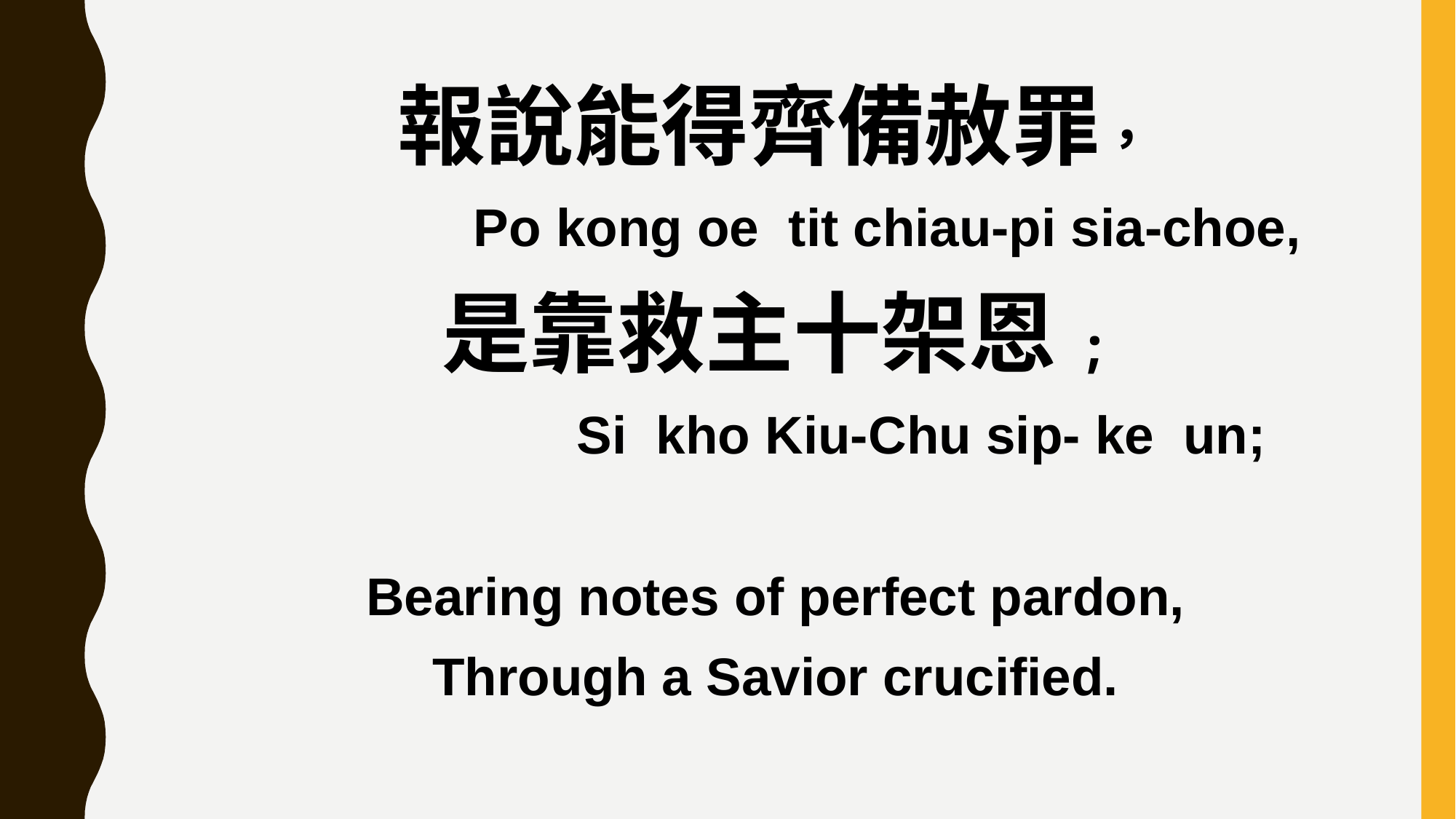

報說能得齊備赦罪，
                       Po kong oe  tit chiau-pi sia-choe,
是靠救主十架恩;
                              Si  kho Kiu-Chu sip- ke  un;

Bearing notes of perfect pardon,
Through a Savior crucified.